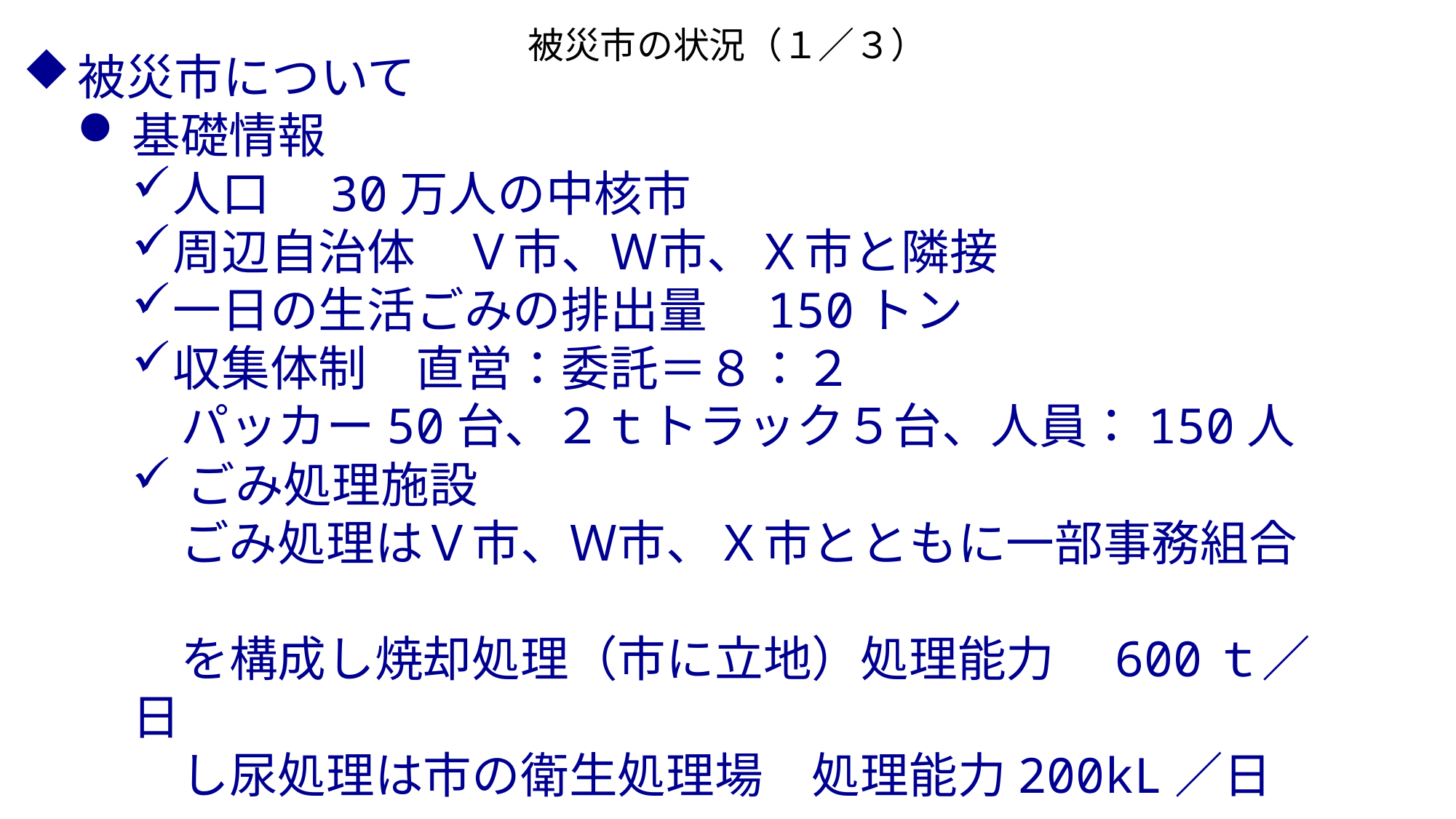

被災市の状況（１／３）
被災市について
基礎情報
人口　30万人の中核市
周辺自治体　Ｖ市、Ｗ市、Ｘ市と隣接
一日の生活ごみの排出量　150トン
収集体制　直営：委託＝８：２
　パッカー50台、２ｔトラック５台、人員：150人
ごみ処理施設
　ごみ処理はＶ市、Ｗ市、Ｘ市とともに一部事務組合
　を構成し焼却処理（市に立地）処理能力　600ｔ／日
　し尿処理は市の衛生処理場　処理能力200kL／日